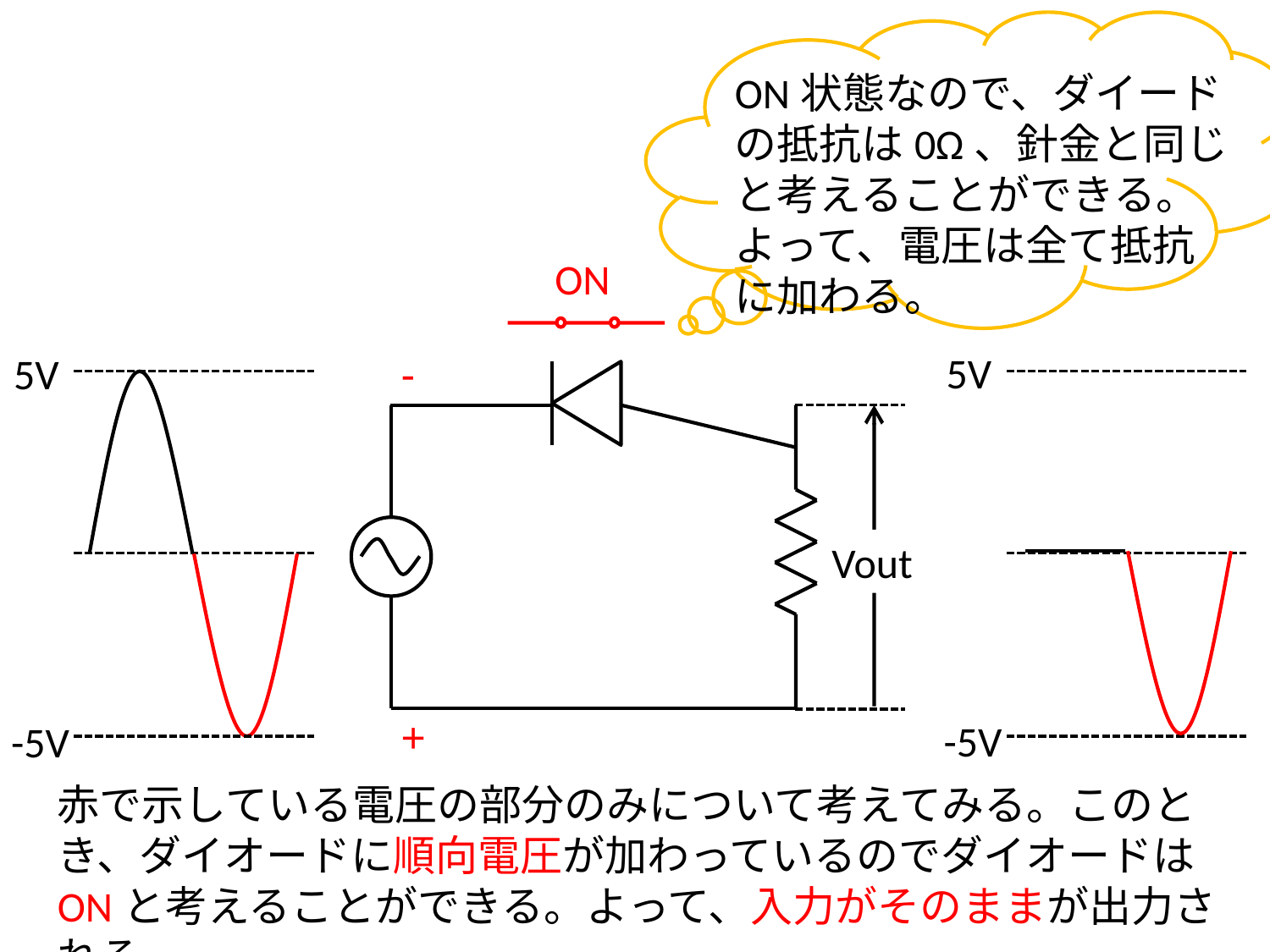

ON状態なので、ダイードの抵抗は0Ω、針金と同じと考えることができる。よって、電圧は全て抵抗に加わる。
ON

5V
5V
-

Vout

+
-5V
-5V
赤で示している電圧の部分のみについて考えてみる。このとき、ダイオードに順向電圧が加わっているのでダイオードはONと考えることができる。よって、入力がそのままが出力される。